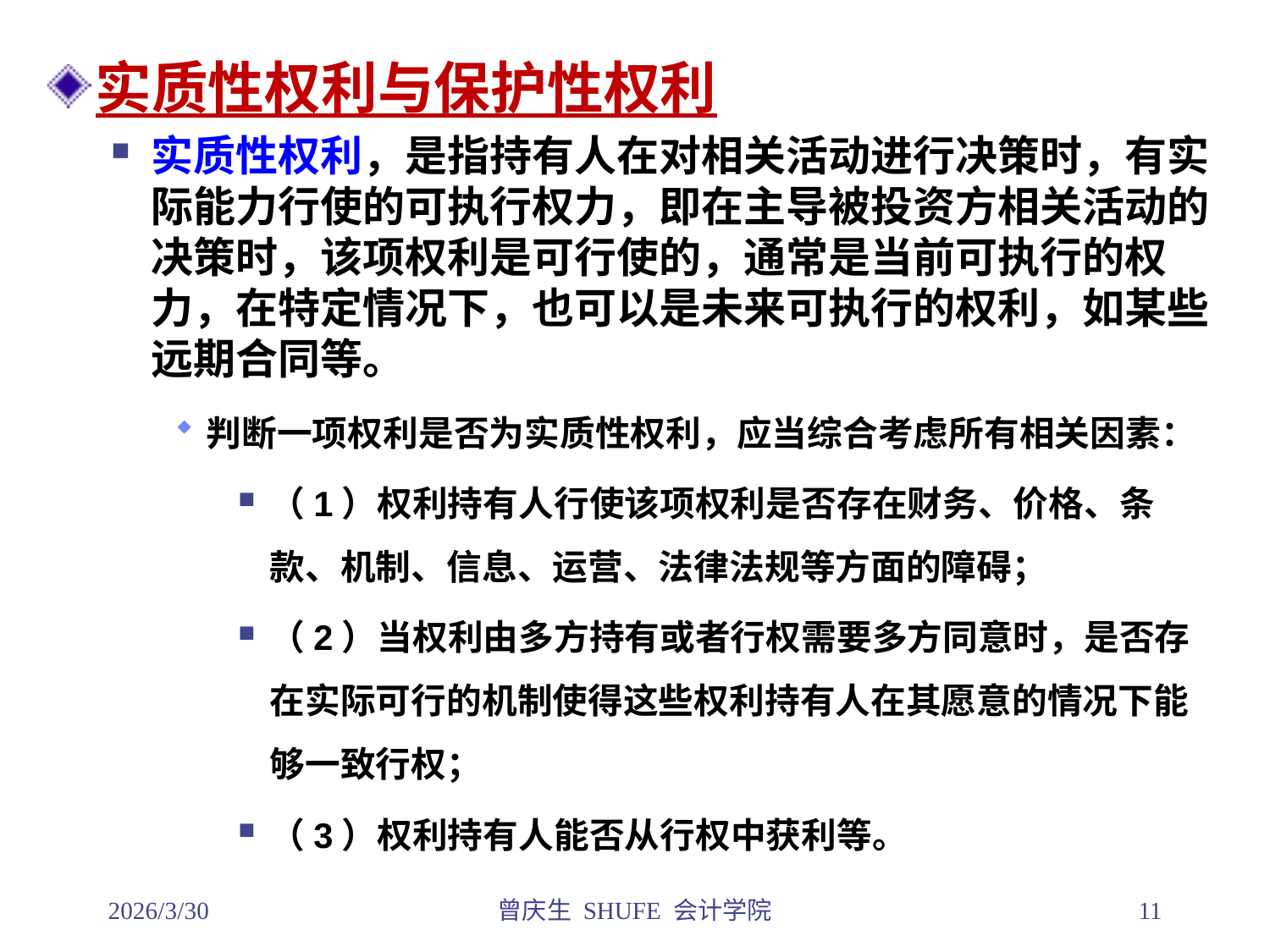

实质性权利与保护性权利
实质性权利，是指持有人在对相关活动进行决策时，有实际能力行使的可执行权力，即在主导被投资方相关活动的决策时，该项权利是可行使的，通常是当前可执行的权力，在特定情况下，也可以是未来可执行的权利，如某些远期合同等。
判断一项权利是否为实质性权利，应当综合考虑所有相关因素：
（1）权利持有人行使该项权利是否存在财务、价格、条款、机制、信息、运营、法律法规等方面的障碍；
（2）当权利由多方持有或者行权需要多方同意时，是否存在实际可行的机制使得这些权利持有人在其愿意的情况下能够一致行权；
（3）权利持有人能否从行权中获利等。

2026/3/30
曾庆生 SHUFE 会计学院
11